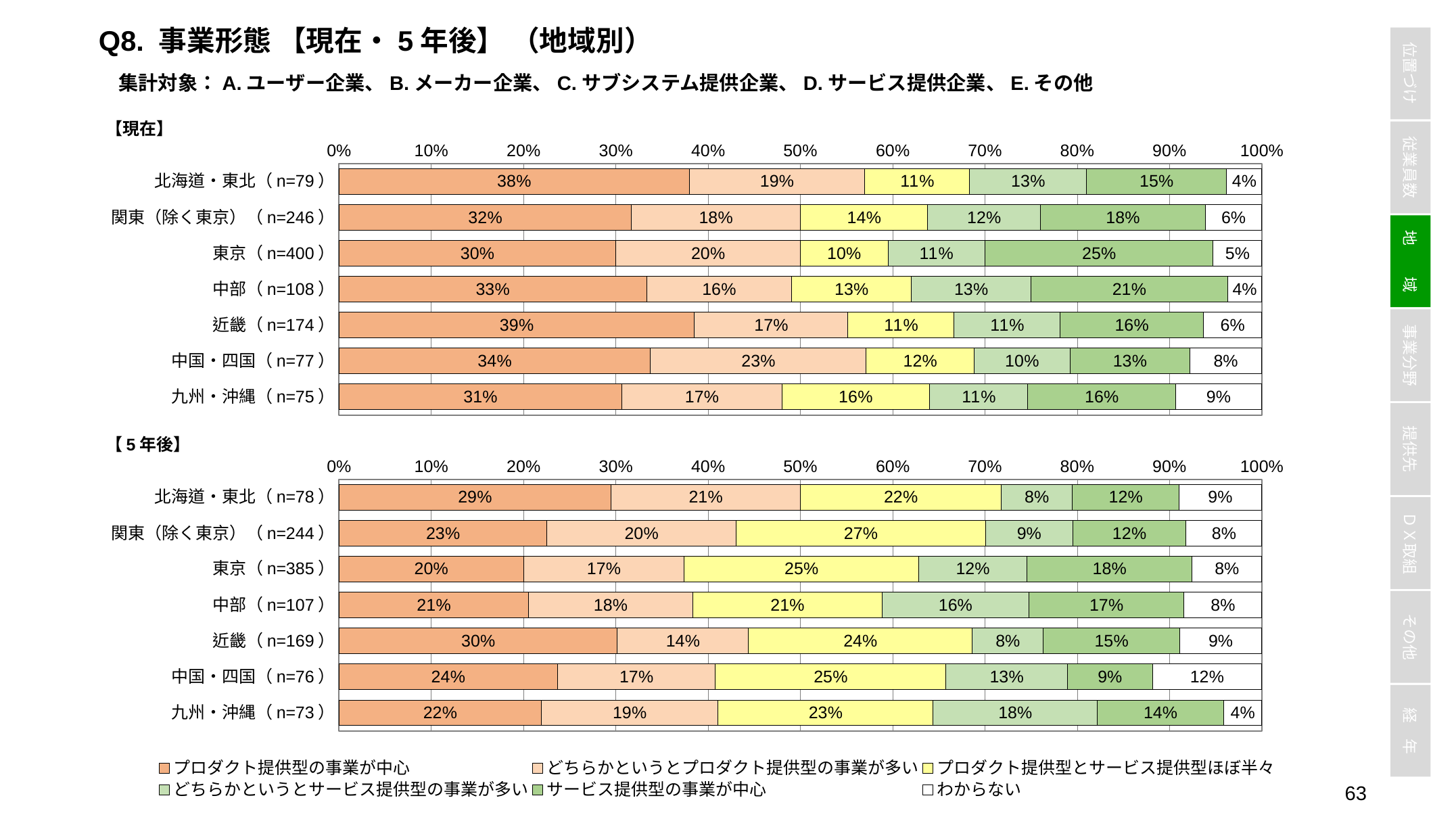

Q8. 事業形態 【現在・5年後】 （地域別）
集計対象：A.ユーザー企業、B.メーカー企業、C.サブシステム提供企業、D.サービス提供企業、E.その他

### Chart

| Category | プロダクト提供型の事業が中心 | どちらかというとプロダクト提供型の事業が多い | プロダクト提供型とサービス提供型ほぼ半々 | どちらかというとサービス提供型の事業が多い | サービス提供型の事業が中心 | わからない |
|---|---|---|---|---|---|---|
| 北海道・東北（n=79） | 0.379746835443038 | 0.189873417721519 | 0.11392405063291139 | 0.12658227848101267 | 0.1518987341772152 | 0.0379746835443038 |
| 関東（除く東京）（n=246） | 0.3170731707317073 | 0.18292682926829268 | 0.13821138211382114 | 0.12195121951219512 | 0.17886178861788618 | 0.06097560975609756 |
| 東京（n=400） | 0.3 | 0.2 | 0.095 | 0.105 | 0.2475 | 0.0525 |
| 中部（n=108） | 0.3333333333333333 | 0.1574074074074074 | 0.12962962962962962 | 0.12962962962962962 | 0.21296296296296297 | 0.037037037037037035 |
| 近畿（n=174） | 0.3850574712643678 | 0.16666666666666666 | 0.11494252873563218 | 0.11494252873563218 | 0.15517241379310345 | 0.06321839080459771 |
| 中国・四国（n=77） | 0.33766233766233766 | 0.23376623376623376 | 0.11688311688311688 | 0.1038961038961039 | 0.12987012987012986 | 0.07792207792207792 |
| 九州・沖縄（n=75） | 0.30666666666666664 | 0.17333333333333334 | 0.16 | 0.10666666666666667 | 0.16 | 0.09333333333333334 |

### Chart

| Category | プロダクト提供型の事業が中心 | どちらかというとプロダクト提供型の事業が多い | プロダクト提供型とサービス提供型ほぼ半々 | どちらかというとサービス提供型の事業が多い | サービス提供型の事業が中心 | わからない |
|---|---|---|---|---|---|---|
| 北海道・東北（n=78） | 0.2948717948717949 | 0.20512820512820512 | 0.21794871794871795 | 0.07692307692307693 | 0.11538461538461539 | 0.08974358974358974 |
| 関東（除く東京）（n=244） | 0.22540983606557377 | 0.20491803278688525 | 0.27049180327868855 | 0.0942622950819672 | 0.12295081967213115 | 0.08196721311475409 |
| 東京（n=385） | 0.2 | 0.17402597402597403 | 0.2545454545454545 | 0.11688311688311688 | 0.17922077922077922 | 0.07532467532467532 |
| 中部（n=107） | 0.205607476635514 | 0.17757009345794392 | 0.205607476635514 | 0.1588785046728972 | 0.16822429906542055 | 0.08411214953271028 |
| 近畿（n=169） | 0.30177514792899407 | 0.14201183431952663 | 0.24260355029585798 | 0.07692307692307693 | 0.14792899408284024 | 0.08875739644970414 |
| 中国・四国（n=76） | 0.23684210526315788 | 0.17105263157894737 | 0.25 | 0.13157894736842105 | 0.09210526315789473 | 0.11842105263157894 |
| 九州・沖縄（n=73） | 0.2191780821917808 | 0.1917808219178082 | 0.2328767123287671 | 0.1780821917808219 | 0.136986301369863 | 0.0410958904109589 |
63